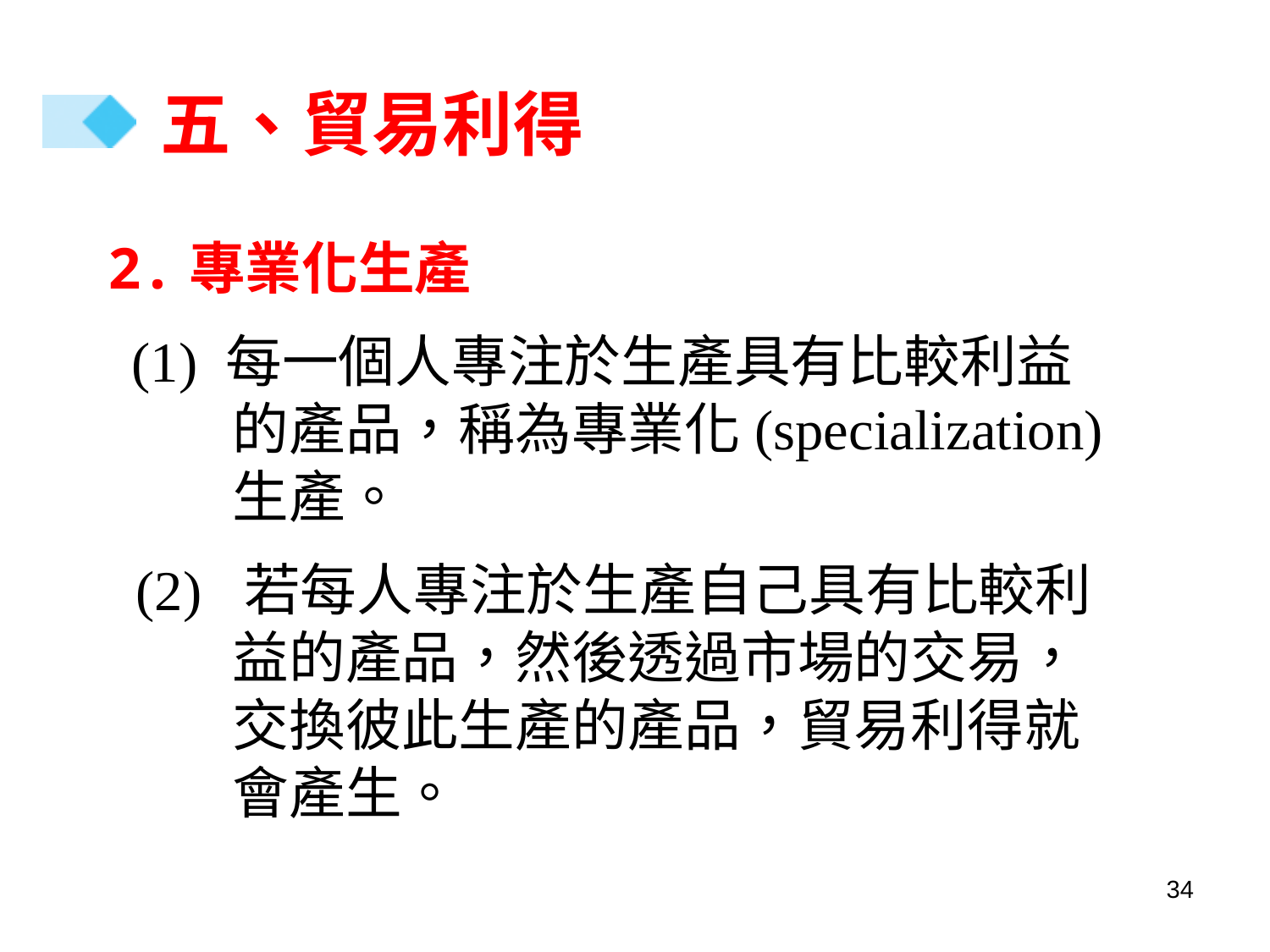

# 五、貿易利得
2.專業化生產
(1) 每一個人專注於生產具有比較利益的產品，稱為專業化(specialization)生產。
  (2)  若每人專注於生產自己具有比較利益的產品，然後透過市場的交易，交換彼此生產的產品，貿易利得就會產生。

34